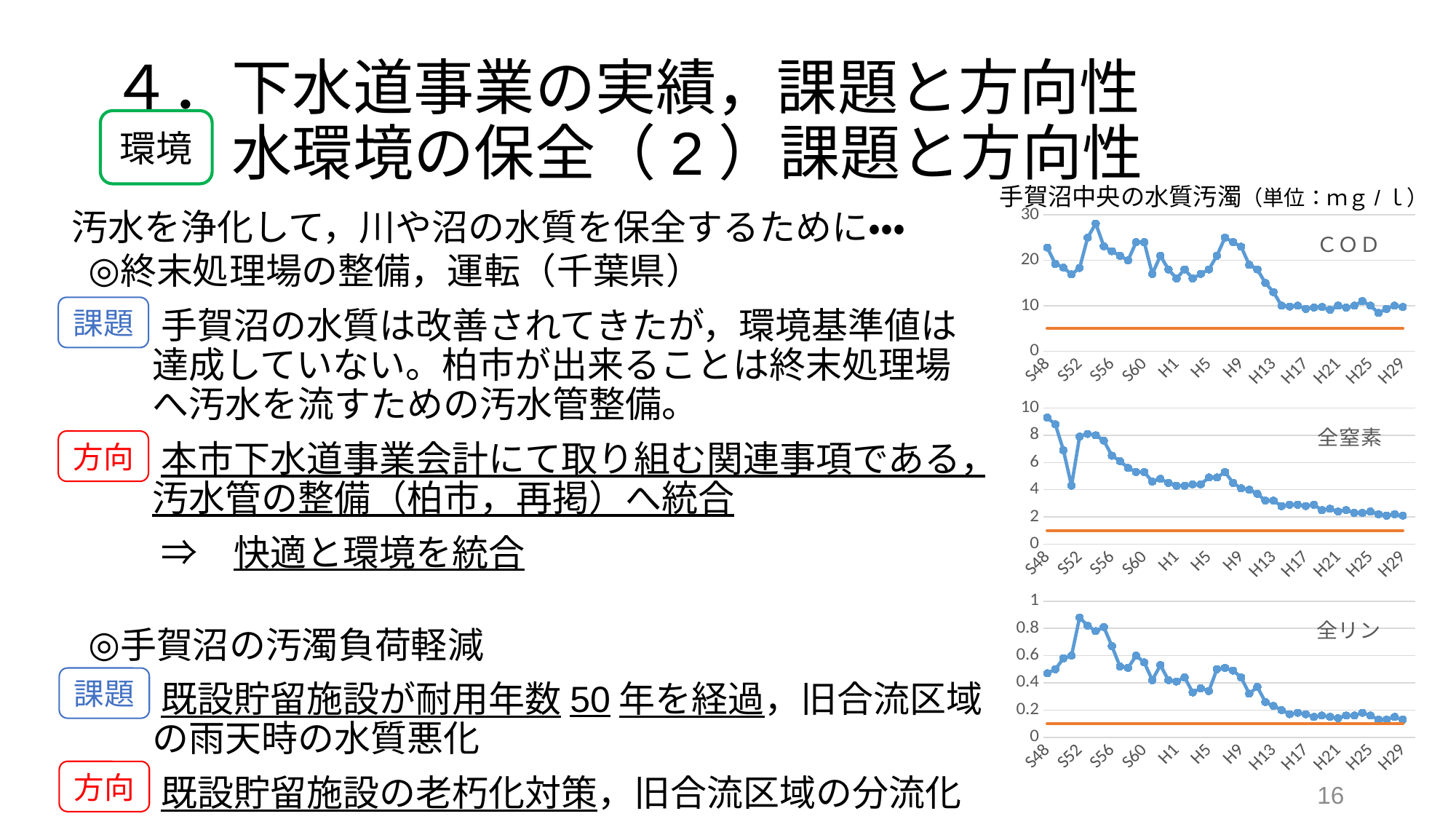

# ４．下水道事業の実績，課題と方向性 　　水環境の保全（2）課題と方向性
環境
手賀沼中央の水質汚濁（単位：ｍｇ/ｌ）
汚水を浄化して，川や沼の水質を保全するために・・・

### Chart: ＣＯＤ

| Category | 系列 1 | 系列 2 | 系列 3 |
|---|---|---|---|
| S48 | 22.8 | 5.0 | None |
| S49 | 19.2 | 5.0 | None |
| S50 | 18.4 | 5.0 | None |
| S51 | 16.9 | 5.0 | None |
| S52 | 18.3 | 5.0 | None |
| S53 | 25.0 | 5.0 | None |
| S54 | 28.1 | 5.0 | None |
| S55 | 23.1 | 5.0 | None |
| S56 | 22.0 | 5.0 | None |
| S57 | 21.0 | 5.0 | None |
| S58 | 20.0 | 5.0 | None |
| S59 | 24.0 | 5.0 | None |
| S60 | 24.0 | 5.0 | None |
| S61 | 17.0 | 5.0 | None |
| S62 | 21.0 | 5.0 | None |
| S63 | 18.0 | 5.0 | None |
| H1 | 16.0 | 5.0 | None |
| H2 | 18.0 | 5.0 | None |
| H3 | 16.0 | 5.0 | None |
| H4 | 17.0 | 5.0 | None |
| H5 | 18.0 | 5.0 | None |
| H6 | 21.0 | 5.0 | None |
| H7 | 25.0 | 5.0 | None |
| H8 | 24.0 | 5.0 | None |
| H9 | 23.0 | 5.0 | None |
| H10 | 19.0 | 5.0 | None |
| H11 | 18.0 | 5.0 | None |
| H12 | 15.0 | 5.0 | None |
| H13 | 13.0 | 5.0 | None |
| H14 | 10.0 | 5.0 | None |
| H15 | 9.8 | 5.0 | None |
| H16 | 10.0 | 5.0 | None |
| H17 | 9.3 | 5.0 | None |
| H18 | 9.6 | 5.0 | None |
| H19 | 9.7 | 5.0 | None |
| H20 | 9.1 | 5.0 | None |
| H21 | 10.0 | 5.0 | None |
| H22 | 9.6 | 5.0 | None |
| H23 | 10.0 | 5.0 | None |
| H24 | 11.0 | 5.0 | None |
| H25 | 10.0 | 5.0 | None |
| H26 | 8.4 | 5.0 | None |
| H27 | 9.3 | 5.0 | None |
| H28 | 10.0 | 5.0 | None |
| H29 | 9.7 | 5.0 | None |
| H30 | None | None | None |
終末処理場の整備，運転（千葉県）
　　手賀沼の水質は改善されてきたが，環境基準値は達成していない。柏市が出来ることは終末処理場へ汚水を流すための汚水管整備。
　　本市下水道事業会計にて取り組む関連事項である，汚水管の整備（柏市，再掲）へ統合
　　⇒　快適と環境を統合

手賀沼の汚濁負荷軽減
　　既設貯留施設が耐用年数50年を経過，旧合流区域の雨天時の水質悪化
　　既設貯留施設の老朽化対策，旧合流区域の分流化
課題

### Chart: 全窒素

| Category | 系列 1 | 系列 2 | 系列 3 |
|---|---|---|---|
| S48 | 9.3 | 1.0 | None |
| S49 | 8.8 | 1.0 | None |
| S50 | 6.9 | 1.0 | None |
| S51 | 4.3 | 1.0 | None |
| S52 | 7.9 | 1.0 | None |
| S53 | 8.1 | 1.0 | None |
| S54 | 8.0 | 1.0 | None |
| S55 | 7.6 | 1.0 | None |
| S56 | 6.5 | 1.0 | None |
| S57 | 6.1 | 1.0 | None |
| S58 | 5.6 | 1.0 | None |
| S59 | 5.3 | 1.0 | None |
| S60 | 5.3 | 1.0 | None |
| S61 | 4.6 | 1.0 | None |
| S62 | 4.8 | 1.0 | None |
| S63 | 4.5 | 1.0 | None |
| H1 | 4.3 | 1.0 | None |
| H2 | 4.3 | 1.0 | None |
| H3 | 4.4 | 1.0 | None |
| H4 | 4.4 | 1.0 | None |
| H5 | 4.9 | 1.0 | None |
| H6 | 4.9 | 1.0 | None |
| H7 | 5.3 | 1.0 | None |
| H8 | 4.5 | 1.0 | None |
| H9 | 4.1 | 1.0 | None |
| H10 | 4.0 | 1.0 | None |
| H11 | 3.7 | 1.0 | None |
| H12 | 3.2 | 1.0 | None |
| H13 | 3.2 | 1.0 | None |
| H14 | 2.8 | 1.0 | None |
| H15 | 2.9 | 1.0 | None |
| H16 | 2.9 | 1.0 | None |
| H17 | 2.8 | 1.0 | None |
| H18 | 2.9 | 1.0 | None |
| H19 | 2.5 | 1.0 | None |
| H20 | 2.6 | 1.0 | None |
| H21 | 2.4 | 1.0 | None |
| H22 | 2.5 | 1.0 | None |
| H23 | 2.3 | 1.0 | None |
| H24 | 2.3 | 1.0 | None |
| H25 | 2.4 | 1.0 | None |
| H26 | 2.2 | 1.0 | None |
| H27 | 2.1 | 1.0 | None |
| H28 | 2.2 | 1.0 | None |
| H29 | 2.1 | 1.0 | None |
| H30 | None | None | None |
方向

### Chart: 全リン

| Category | 系列 1 | 系列 2 | 系列 3 |
|---|---|---|---|
| S48 | 0.47 | 0.1 | None |
| S49 | 0.5 | 0.1 | None |
| S50 | 0.58 | 0.1 | None |
| S51 | 0.6 | 0.1 | None |
| S52 | 0.88 | 0.1 | None |
| S53 | 0.82 | 0.1 | None |
| S54 | 0.78 | 0.1 | None |
| S55 | 0.81 | 0.1 | None |
| S56 | 0.67 | 0.1 | None |
| S57 | 0.52 | 0.1 | None |
| S58 | 0.51 | 0.1 | None |
| S59 | 0.6 | 0.1 | None |
| S60 | 0.55 | 0.1 | None |
| S61 | 0.42 | 0.1 | None |
| S62 | 0.53 | 0.1 | None |
| S63 | 0.42 | 0.1 | None |
| H1 | 0.41 | 0.1 | None |
| H2 | 0.44 | 0.1 | None |
| H3 | 0.33 | 0.1 | None |
| H4 | 0.36 | 0.1 | None |
| H5 | 0.34 | 0.1 | None |
| H6 | 0.5 | 0.1 | None |
| H7 | 0.51 | 0.1 | None |
| H8 | 0.49 | 0.1 | None |
| H9 | 0.44 | 0.1 | None |
| H10 | 0.32 | 0.1 | None |
| H11 | 0.37 | 0.1 | None |
| H12 | 0.26 | 0.1 | None |
| H13 | 0.23 | 0.1 | None |
| H14 | 0.2 | 0.1 | None |
| H15 | 0.17 | 0.1 | None |
| H16 | 0.18 | 0.1 | None |
| H17 | 0.17 | 0.1 | None |
| H18 | 0.15 | 0.1 | None |
| H19 | 0.16 | 0.1 | None |
| H20 | 0.15 | 0.1 | None |
| H21 | 0.14 | 0.1 | None |
| H22 | 0.16 | 0.1 | None |
| H23 | 0.16 | 0.1 | None |
| H24 | 0.18 | 0.1 | None |
| H25 | 0.16 | 0.1 | None |
| H26 | 0.13 | 0.1 | None |
| H27 | 0.13 | 0.1 | None |
| H28 | 0.15 | 0.1 | None |
| H29 | 0.13 | 0.1 | None |
| H30 | None | None | None |
課題
方向
16